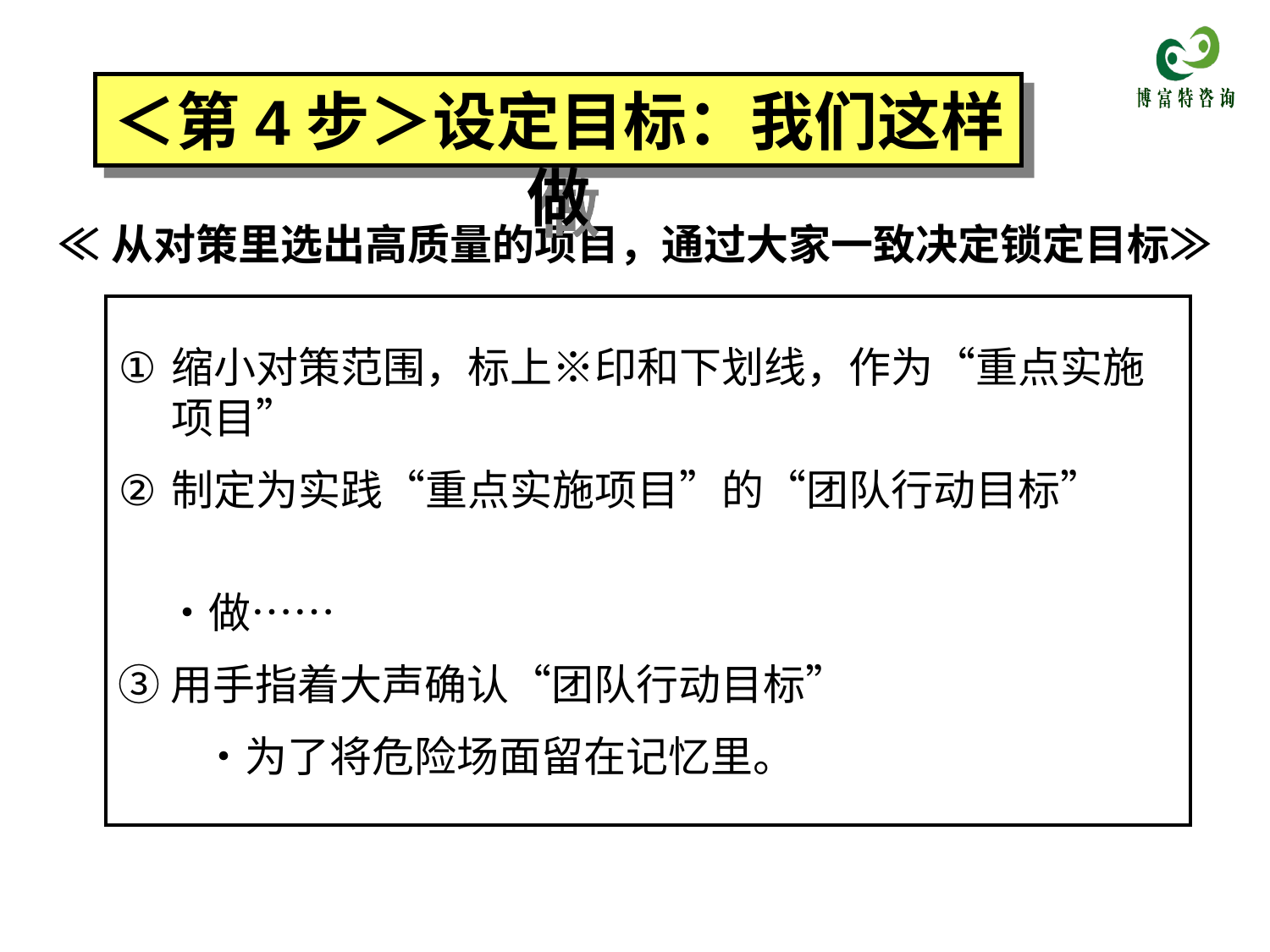

＜第4步＞设定目标：我们这样做
≪从对策里选出高质量的项目，通过大家一致决定锁定目标≫
缩小对策范围，标上※印和下划线，作为“重点实施项目”
制定为实践“重点实施项目”的“团队行动目标”
    ・做……
③用手指着大声确认“团队行动目标”
　　・为了将危险场面留在记忆里。